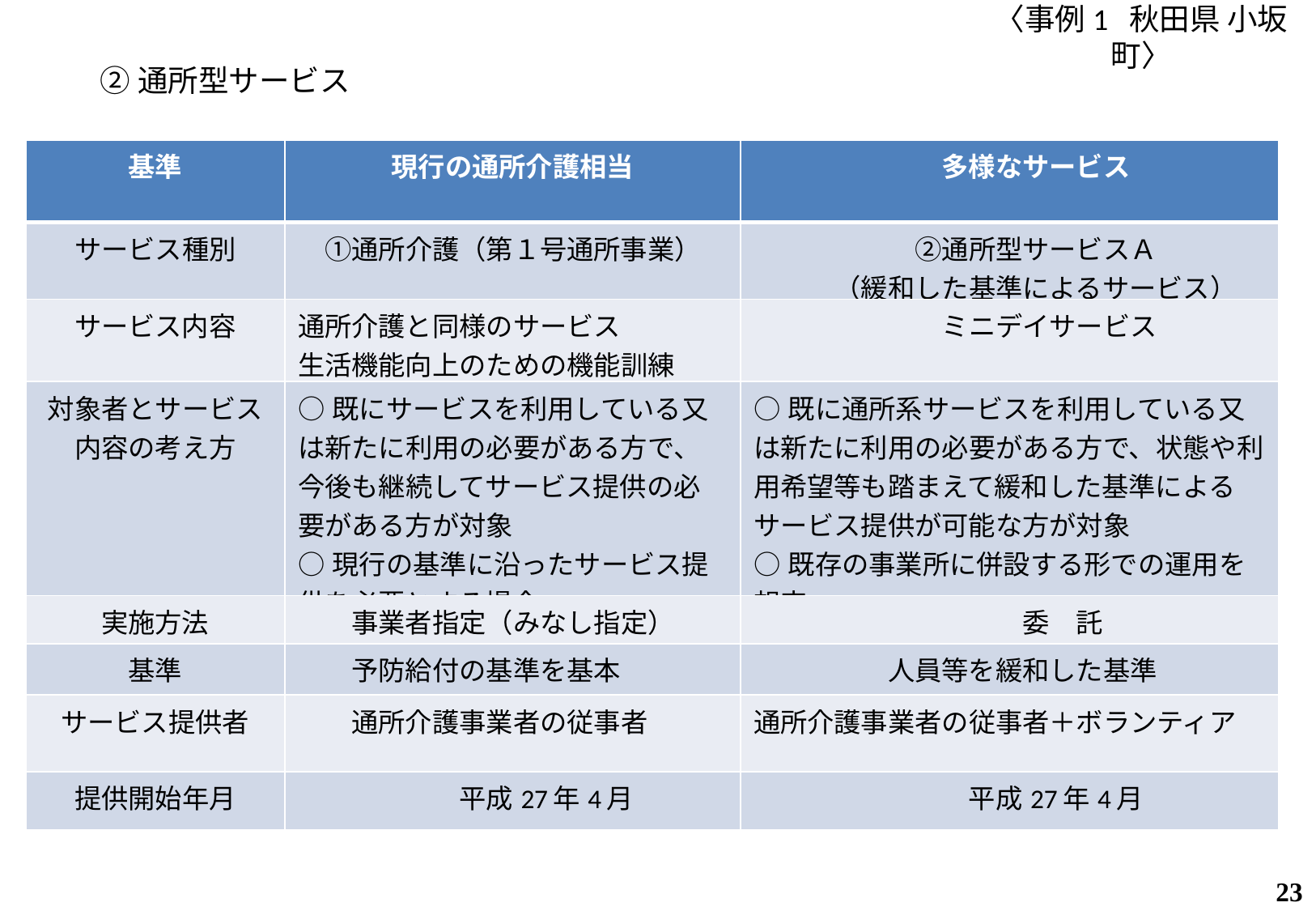

〈事例1  秋田県 小坂町〉
②通所型サービス
| 基準 | 現行の通所介護相当 | 多様なサービス |
| --- | --- | --- |
| サービス種別 | ①通所介護（第１号通所事業） | ②通所型サービスＡ 　　　（緩和した基準によるサービス） |
| サービス内容 | 通所介護と同様のサービス 生活機能向上のための機能訓練 | ミニデイサービス |
| 対象者とサービス内容の考え方 | ○既にサービスを利用している又は新たに利用の必要がある方で、今後も継続してサービス提供の必要がある方が対象 ○現行の基準に沿ったサービス提供を必要とする場合 | ○既に通所系サービスを利用している又は新たに利用の必要がある方で、状態や利用希望等も踏まえて緩和した基準によるサービス提供が可能な方が対象 ○既存の事業所に併設する形での運用を想定 |
| 実施方法 | 事業者指定（みなし指定） | 委　託 |
| 基準 | 予防給付の基準を基本 | 人員等を緩和した基準 |
| サービス提供者 | 通所介護事業者の従事者 | 通所介護事業者の従事者＋ボランティア |
| 提供開始年月 | 平成27年4月 | 平成27年4月 |
23